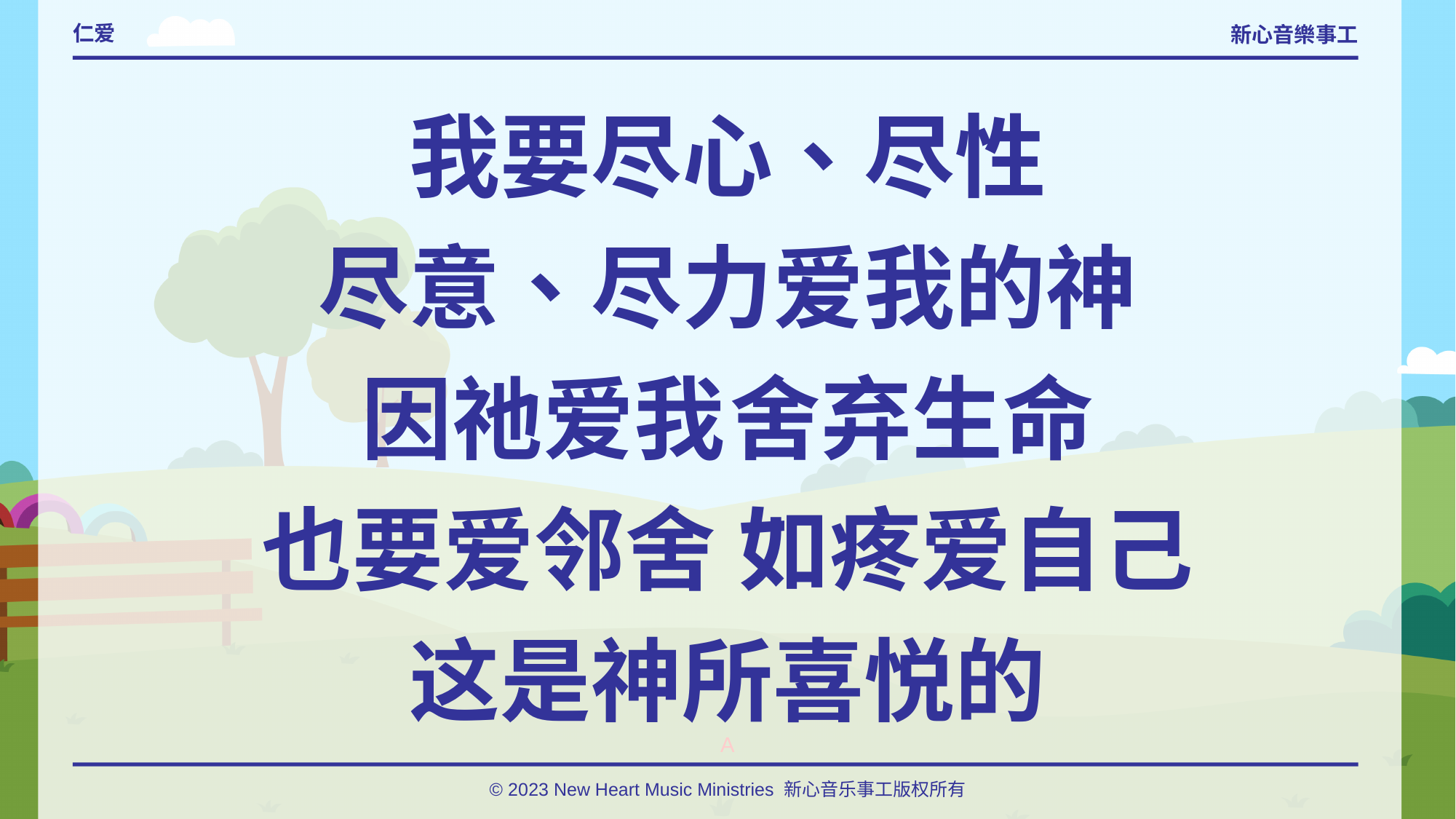

# 仁爱
我要尽心、尽性
尽意、尽力爱我的神
因祂爱我	舍弃生命
也要爱邻舍	如疼爱自己
这是神所喜悦的
A
© 2023 New Heart Music Ministries 新心音乐事工版权所有